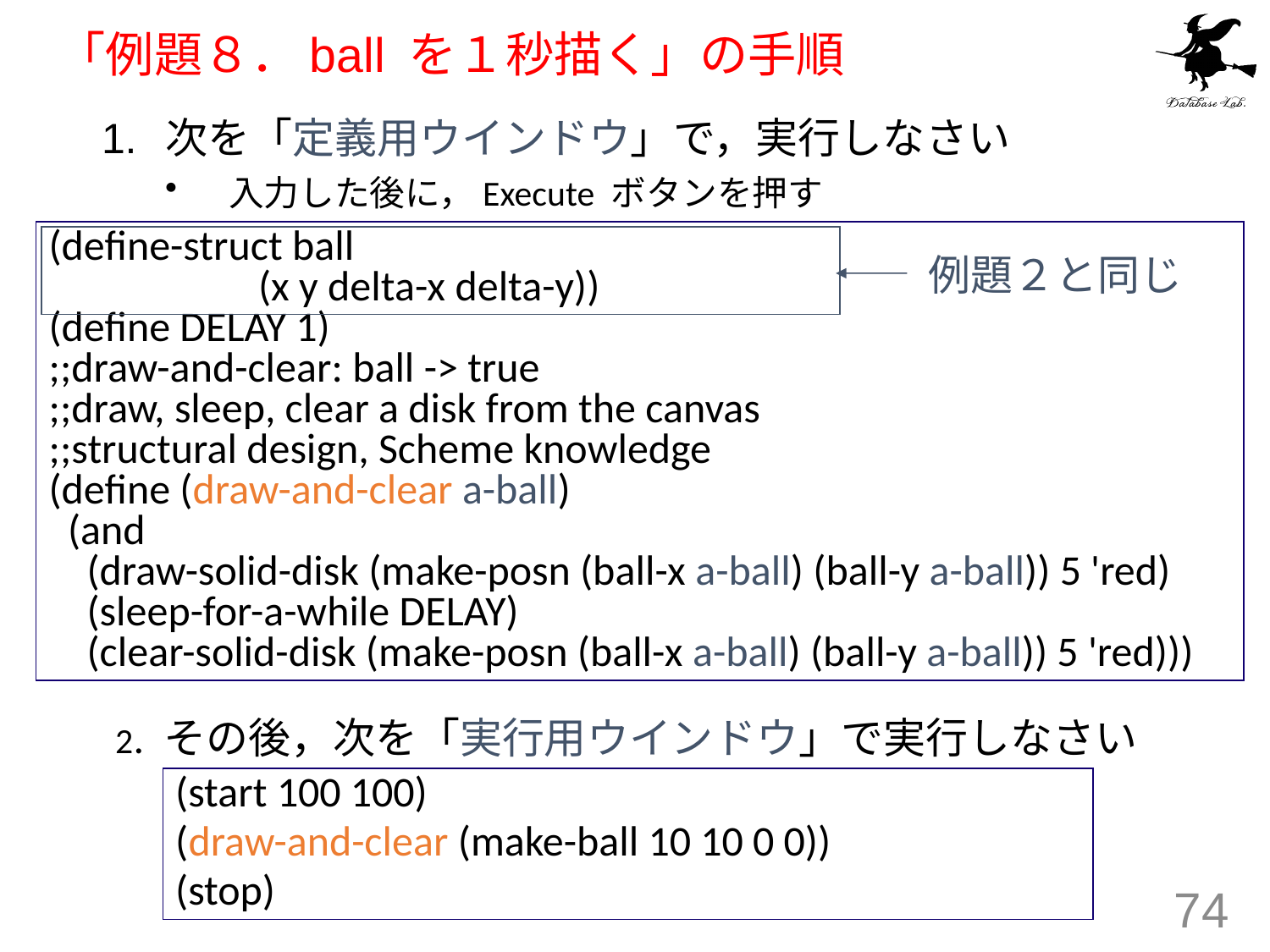

# 「例題８．ball を１秒描く」の手順
次を「定義用ウインドウ」で，実行しなさい
入力した後に，Execute ボタンを押す
(define-struct ball
                      (x y delta-x delta-y))
(define DELAY 1)
;;draw-and-clear: ball -> true
;;draw, sleep, clear a disk from the canvas
;;structural design, Scheme knowledge
(define (draw-and-clear a-ball)
  (and
    (draw-solid-disk (make-posn (ball-x a-ball) (ball-y a-ball)) 5 'red)
    (sleep-for-a-while DELAY)
    (clear-solid-disk (make-posn (ball-x a-ball) (ball-y a-ball)) 5 'red)))

例題２と同じ

2. その後，次を「実行用ウインドウ」で実行しなさい
(start 100 100)
(draw-and-clear (make-ball 10 10 0 0))
(stop)
74